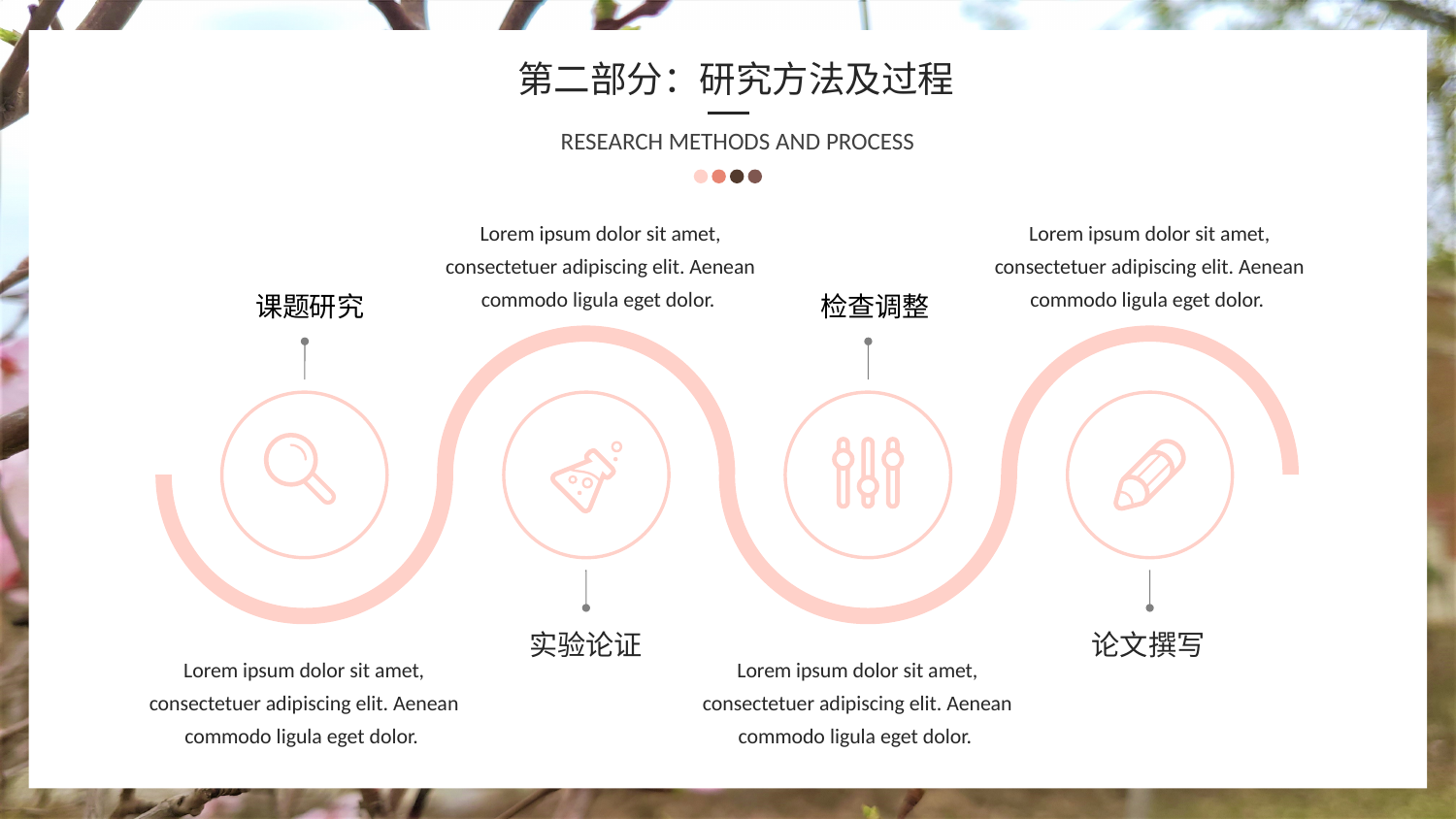

第二部分：研究方法及过程
RESEARCH METHODS AND PROCESS

Lorem ipsum dolor sit amet, consectetuer adipiscing elit. Aenean commodo ligula eget dolor.
Lorem ipsum dolor sit amet, consectetuer adipiscing elit. Aenean commodo ligula eget dolor.
课题研究
检查调整

实验论证
论文撰写
Lorem ipsum dolor sit amet, consectetuer adipiscing elit. Aenean commodo ligula eget dolor.
Lorem ipsum dolor sit amet, consectetuer adipiscing elit. Aenean commodo ligula eget dolor.